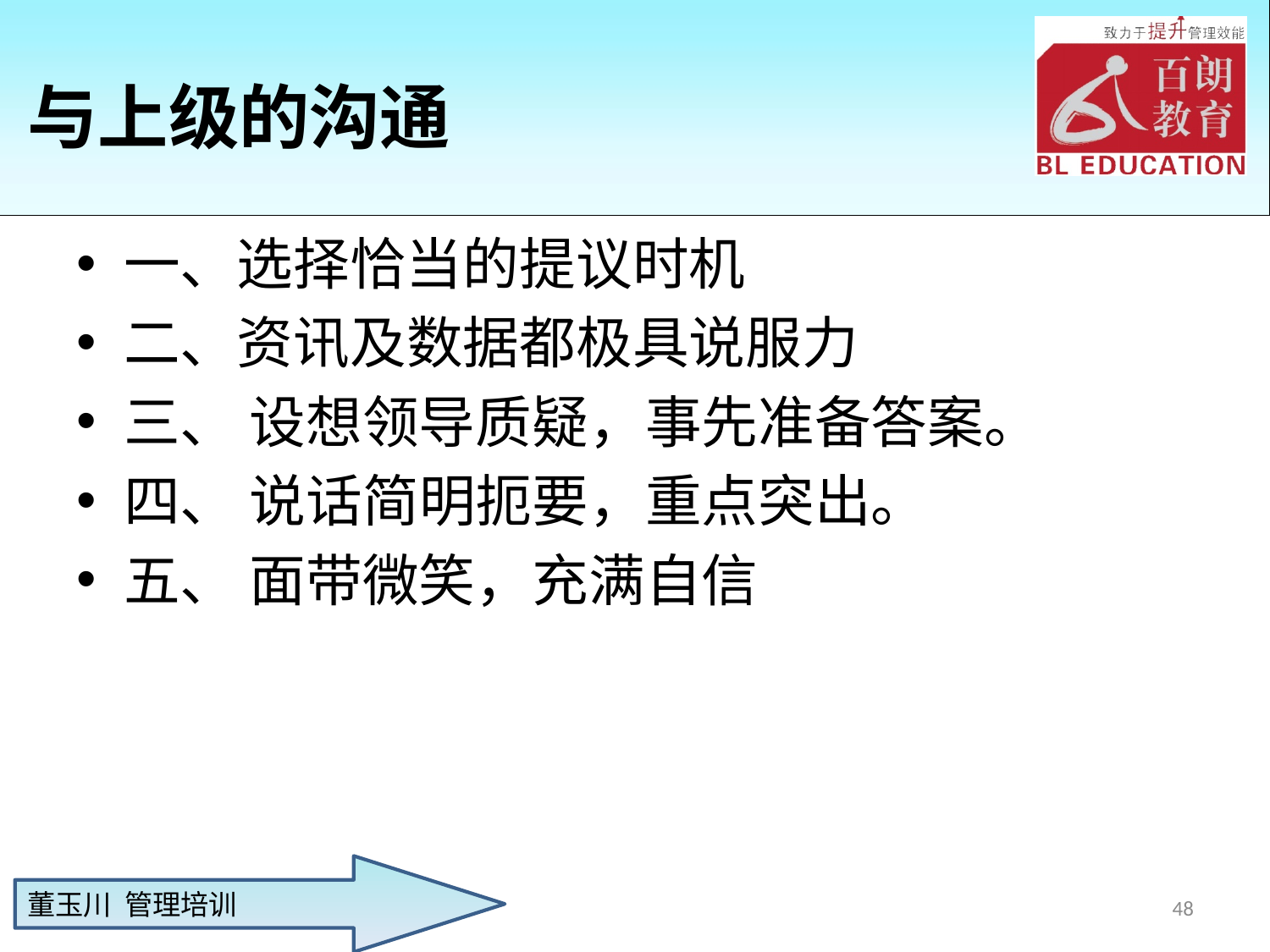

# 与上级的沟通
一、选择恰当的提议时机
二、资讯及数据都极具说服力
三、 设想领导质疑，事先准备答案。
四、 说话简明扼要，重点突出。
五、 面带微笑，充满自信
48